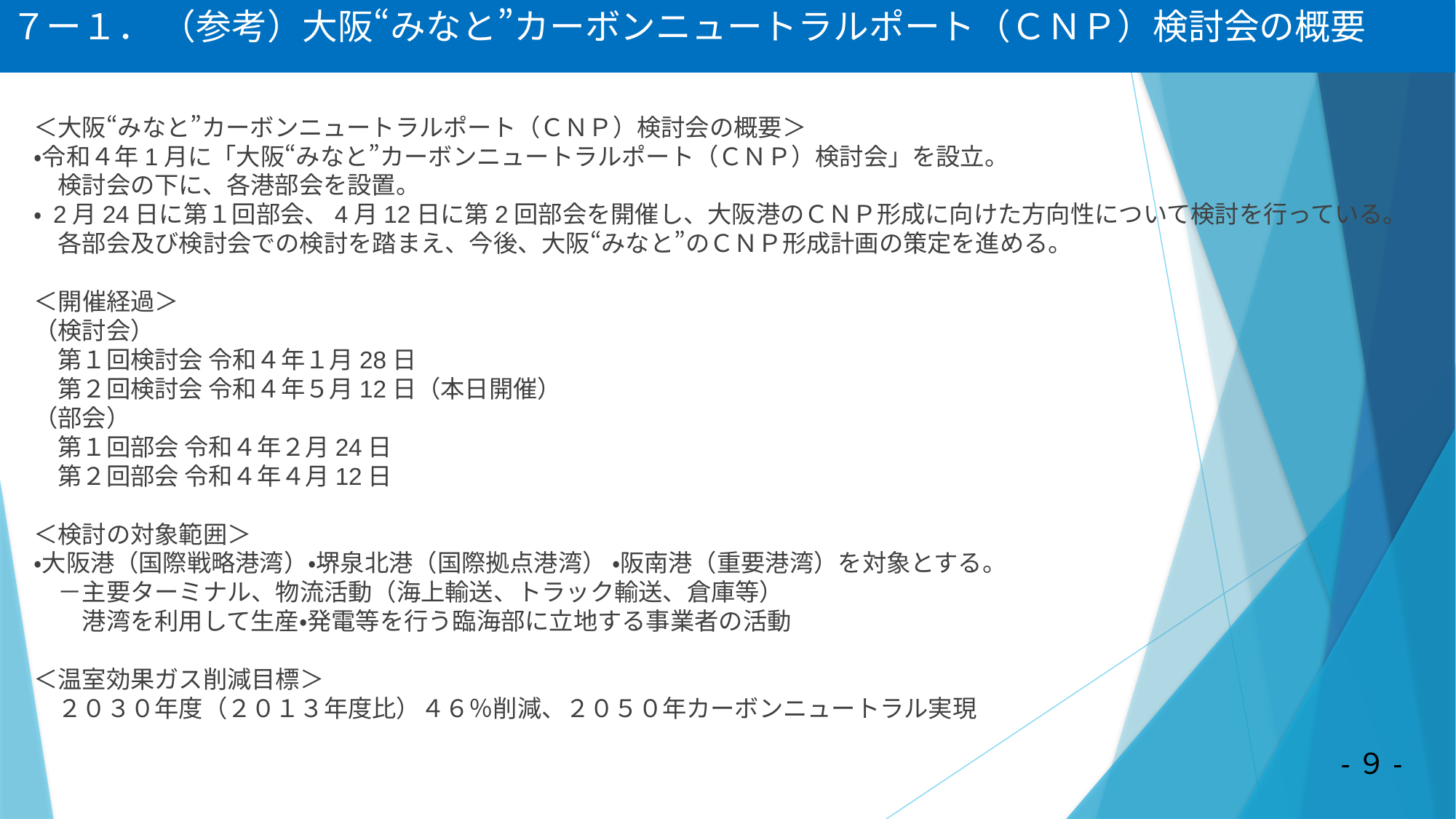

７ー１． （参考）大阪“みなと”カーボンニュートラルポート（ＣＮＰ）検討会の概要

＜大阪“みなと”カーボンニュートラルポート（ＣＮＰ）検討会の概要＞
・令和４年1月に「大阪“みなと”カーボンニュートラルポート（ＣＮＰ）検討会」を設立。
　検討会の下に、各港部会を設置。
・ 2月24日に第１回部会、4月12日に第2回部会を開催し、大阪港のＣＮＰ形成に向けた方向性について検討を行っている。
　各部会及び検討会での検討を踏まえ、今後、大阪“みなと”のＣＮＰ形成計画の策定を進める。

＜開催経過＞
（検討会）
　第１回検討会 令和４年１月28日
　第２回検討会 令和４年５月12日（本日開催）
（部会）
　第１回部会 令和４年２月24日
　第２回部会 令和４年４月12日

＜検討の対象範囲＞
・大阪港（国際戦略港湾）・堺泉北港（国際拠点港湾） ・阪南港（重要港湾）を対象とする。
　－主要ターミナル、物流活動（海上輸送、トラック輸送、倉庫等）
　　港湾を利用して生産・発電等を行う臨海部に立地する事業者の活動

＜温室効果ガス削減目標＞
　２０３０年度（２０１３年度比）４６％削減、２０５０年カーボンニュートラル実現
-９-